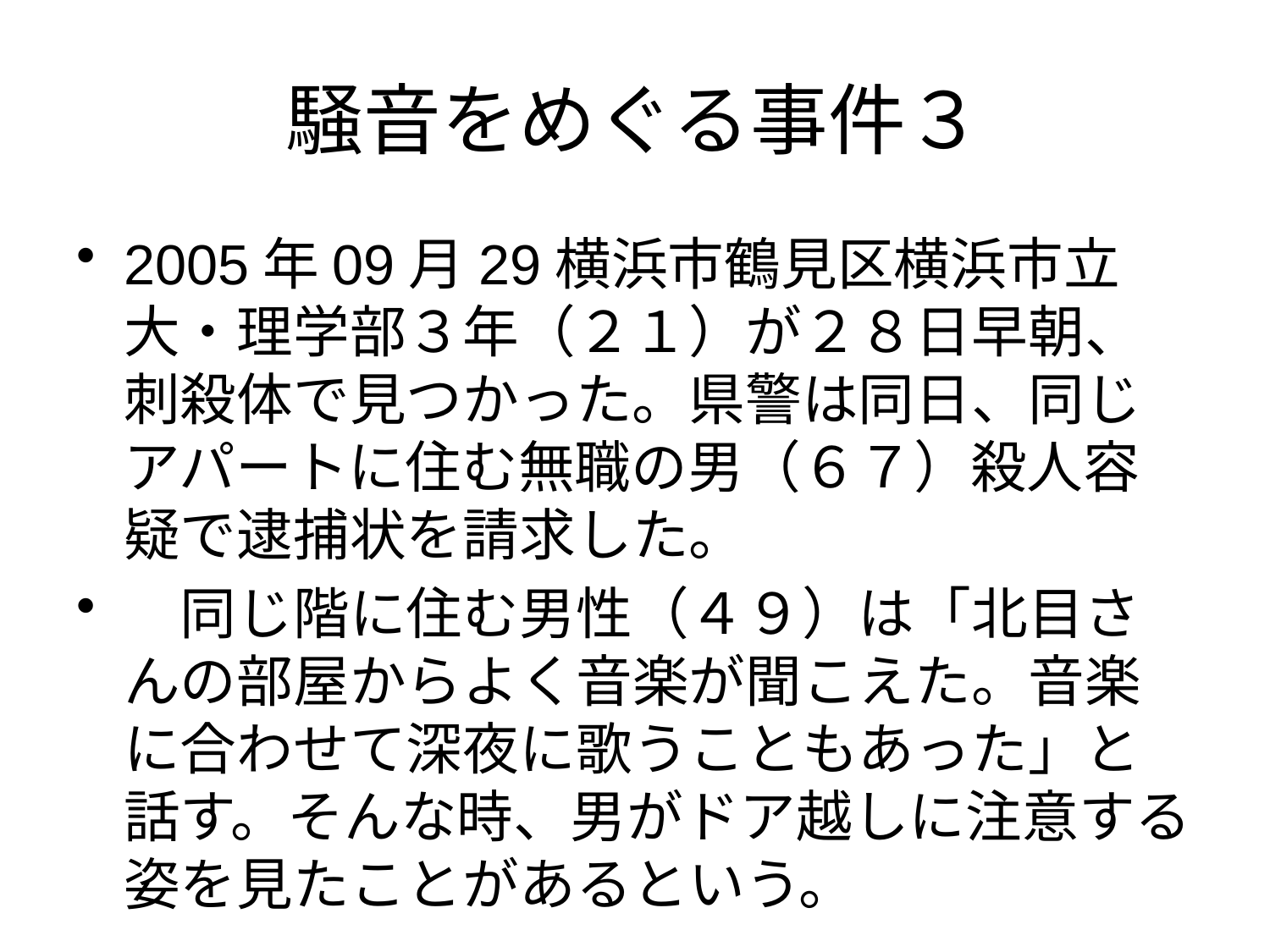

# 騒音をめぐる事件３
2005年09月29横浜市鶴見区横浜市立大・理学部３年（２１）が２８日早朝、刺殺体で見つかった。県警は同日、同じアパートに住む無職の男（６７）殺人容疑で逮捕状を請求した。
　同じ階に住む男性（４９）は「北目さんの部屋からよく音楽が聞こえた。音楽に合わせて深夜に歌うこともあった」と話す。そんな時、男がドア越しに注意する姿を見たことがあるという。